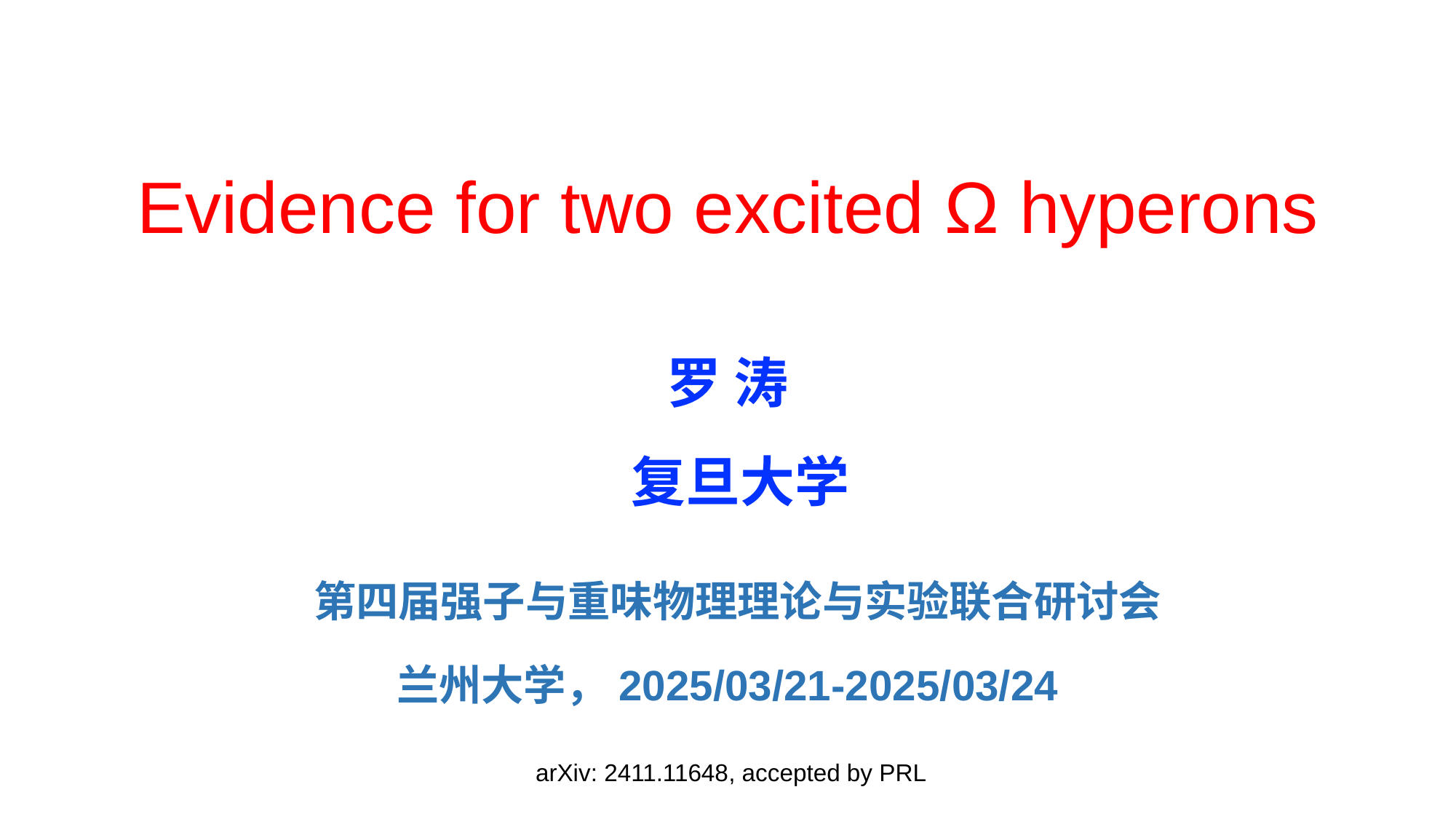

# Evidence for two excited Ω hyperons
罗 涛
 复旦大学
 第四届强子与重味物理理论与实验联合研讨会
兰州大学，2025/03/21-2025/03/24
arXiv: 2411.11648, accepted by PRL